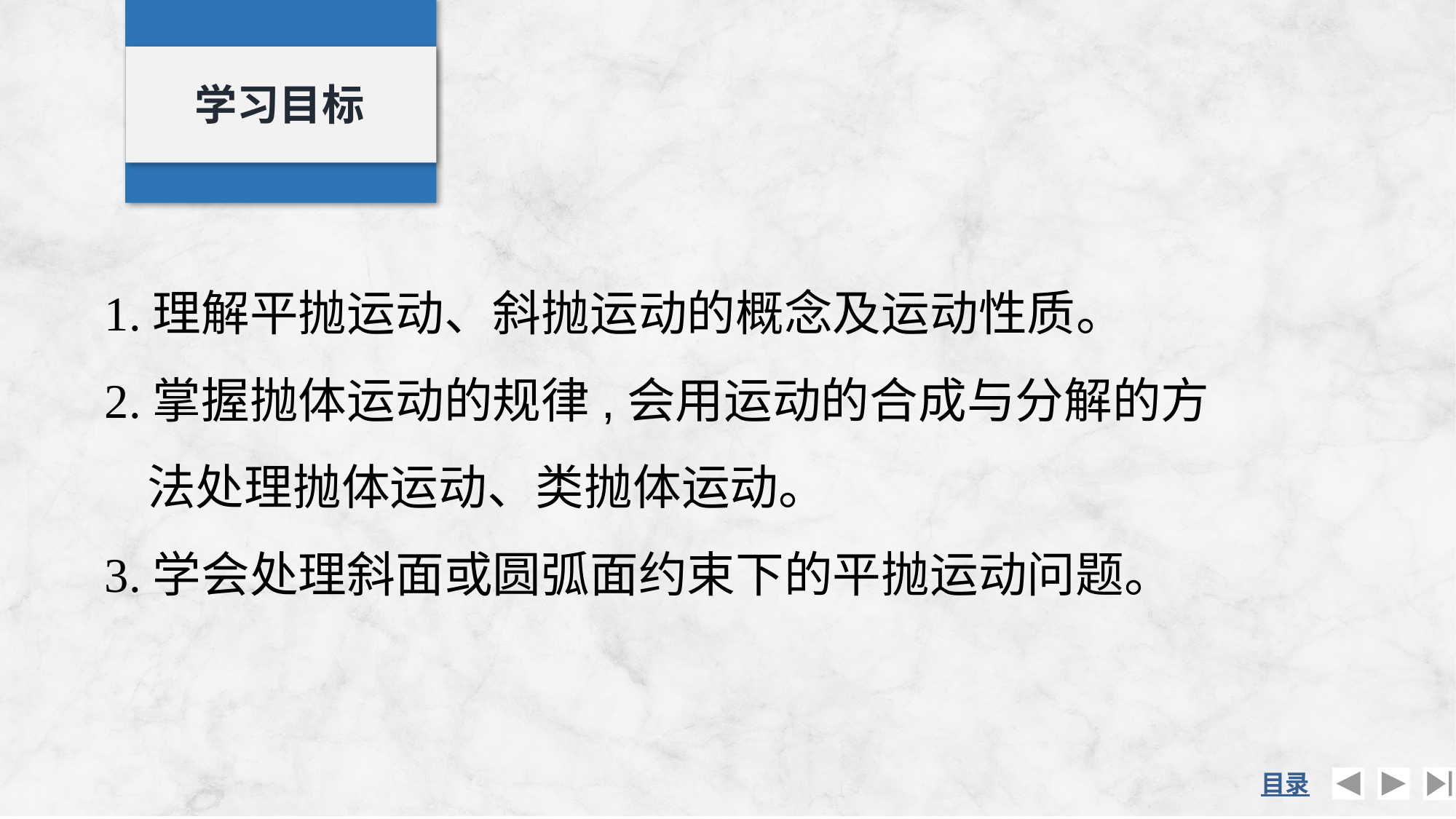

学习目标
1.理解平抛运动、斜抛运动的概念及运动性质。
2.掌握抛体运动的规律,会用运动的合成与分解的方法处理抛体运动、类抛体运动。
3.学会处理斜面或圆弧面约束下的平抛运动问题。